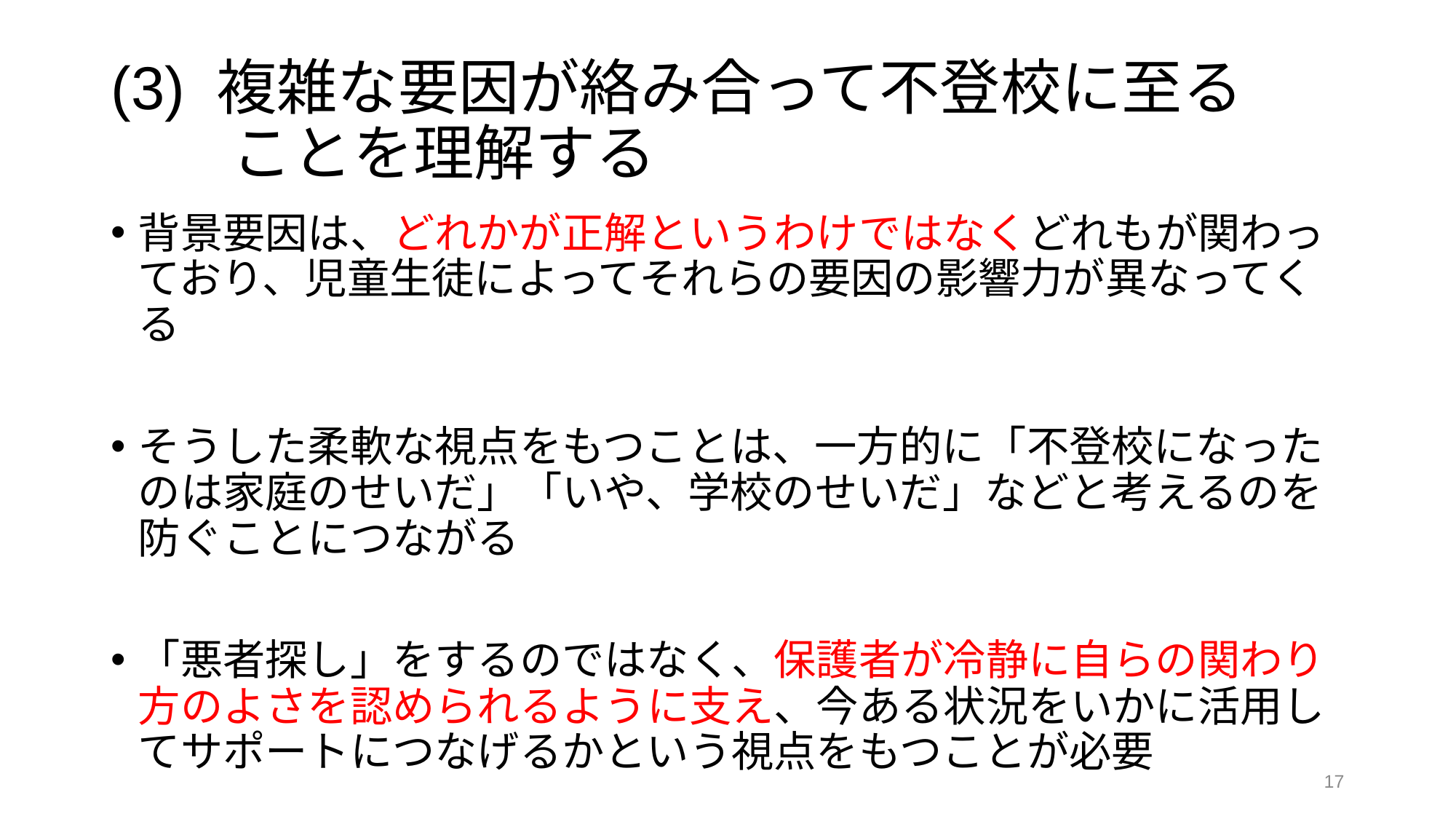

# (3) 複雑な要因が絡み合って不登校に至る 　　ことを理解する

背景要因は、どれかが正解というわけではなくどれもが関わっており、児童生徒によってそれらの要因の影響力が異なってくる

そうした柔軟な視点をもつことは、一方的に「不登校になったのは家庭のせいだ」「いや、学校のせいだ」などと考えるのを防ぐことにつながる

「悪者探し」をするのではなく、保護者が冷静に自らの関わり方のよさを認められるように支え、今ある状況をいかに活用してサポートにつなげるかという視点をもつことが必要

17